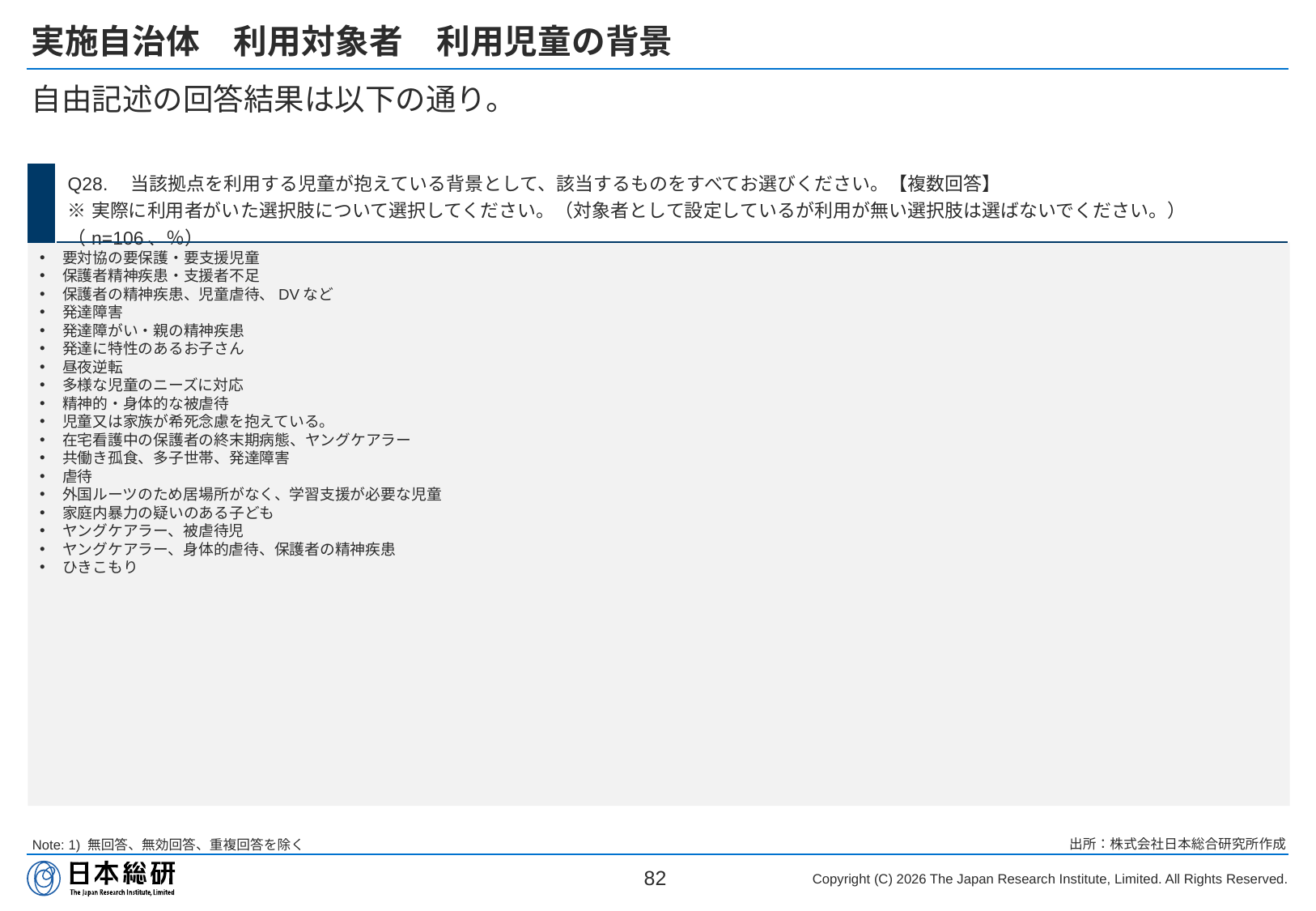

# 実施自治体　利用対象者　利用児童の背景
自由記述の回答結果は以下の通り。
|  | Q28.　当該拠点を利用する児童が抱えている背景として、該当するものをすべてお選びください。【複数回答】 ※実際に利用者がいた選択肢について選択してください。（対象者として設定しているが利用が無い選択肢は選ばないでください。） （n=106、％） |
| --- | --- |
要対協の要保護・要支援児童
保護者精神疾患・支援者不足
保護者の精神疾患、児童虐待、DVなど
発達障害
発達障がい・親の精神疾患
発達に特性のあるお子さん
昼夜逆転
多様な児童のニーズに対応
精神的・身体的な被虐待
児童又は家族が希死念慮を抱えている。
在宅看護中の保護者の終末期病態、ヤングケアラー
共働き孤食、多子世帯、発達障害
虐待
外国ルーツのため居場所がなく、学習支援が必要な児童
家庭内暴力の疑いのある子ども
ヤングケアラー、被虐待児
ヤングケアラー、身体的虐待、保護者の精神疾患
ひきこもり
出所：株式会社日本総合研究所作成
Note: 1) 無回答、無効回答、重複回答を除く